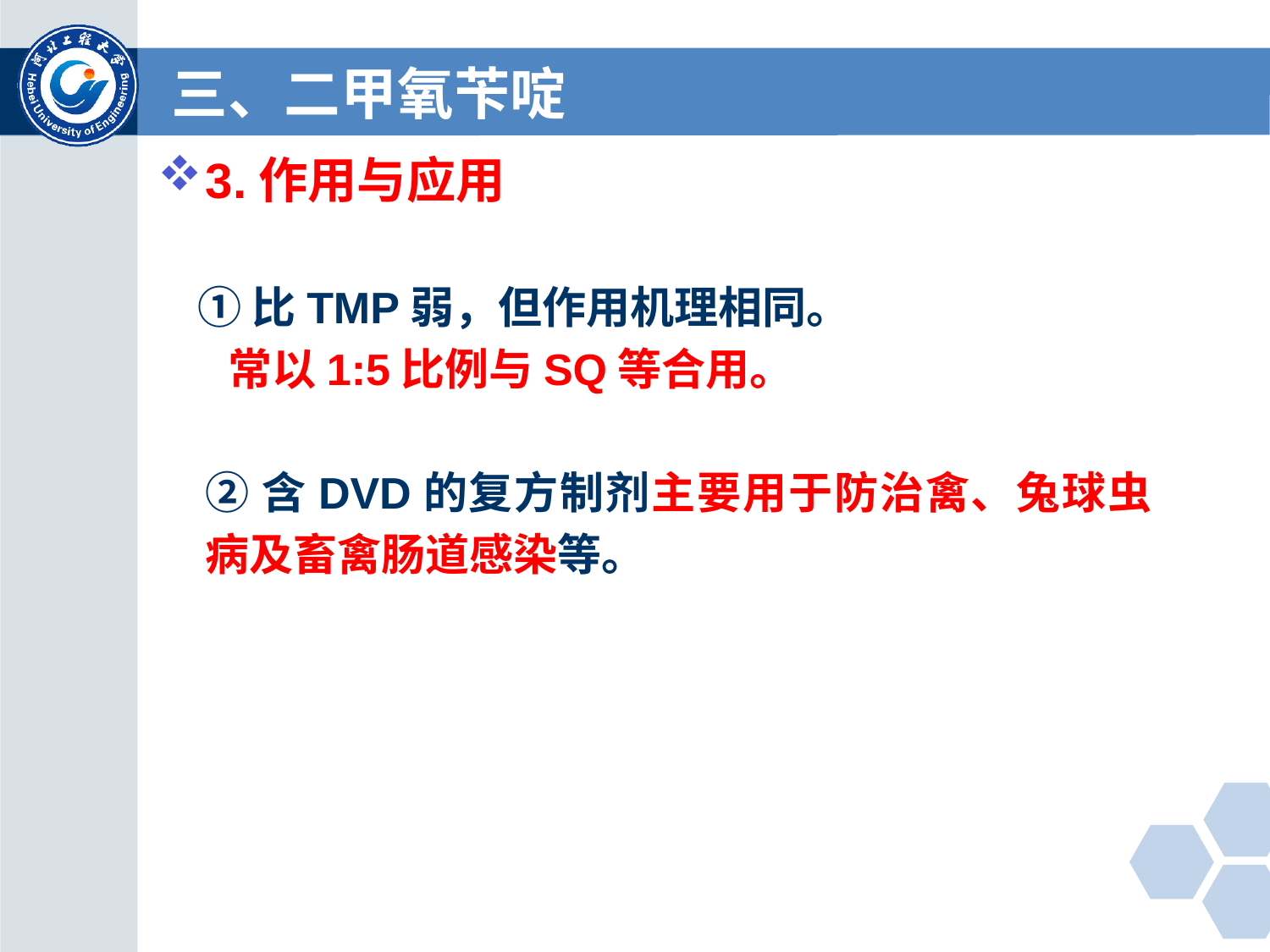

# 三、二甲氧苄啶
3.作用与应用

    ①比TMP弱，但作用机理相同。
      常以1:5比例与SQ等合用。

    ②含DVD的复方制剂主要用于防治禽、兔球虫病及畜禽肠道感染等。